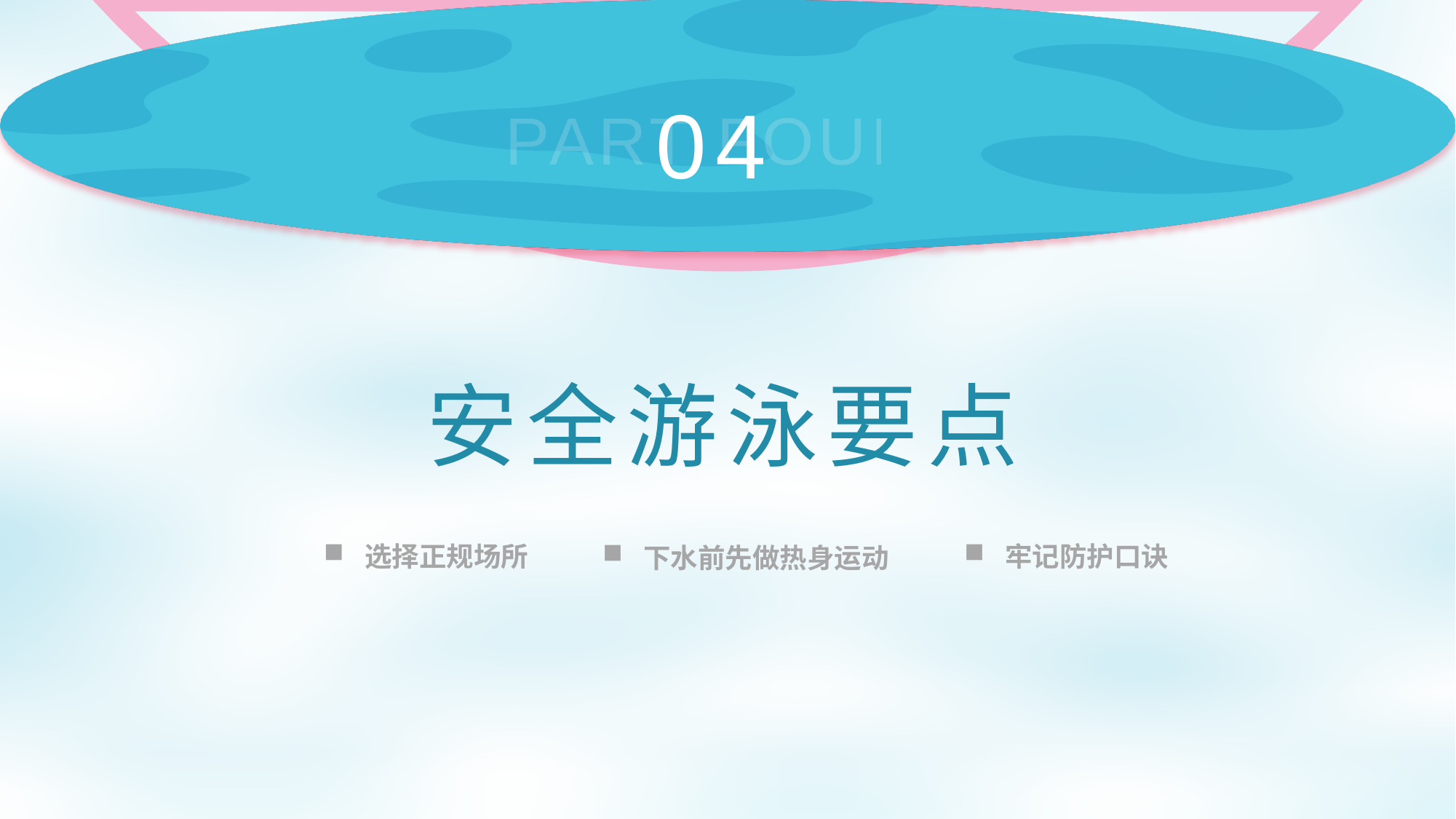

04
PART FOUR
安全游泳要点
选择正规场所
牢记防护口诀
下水前先做热身运动